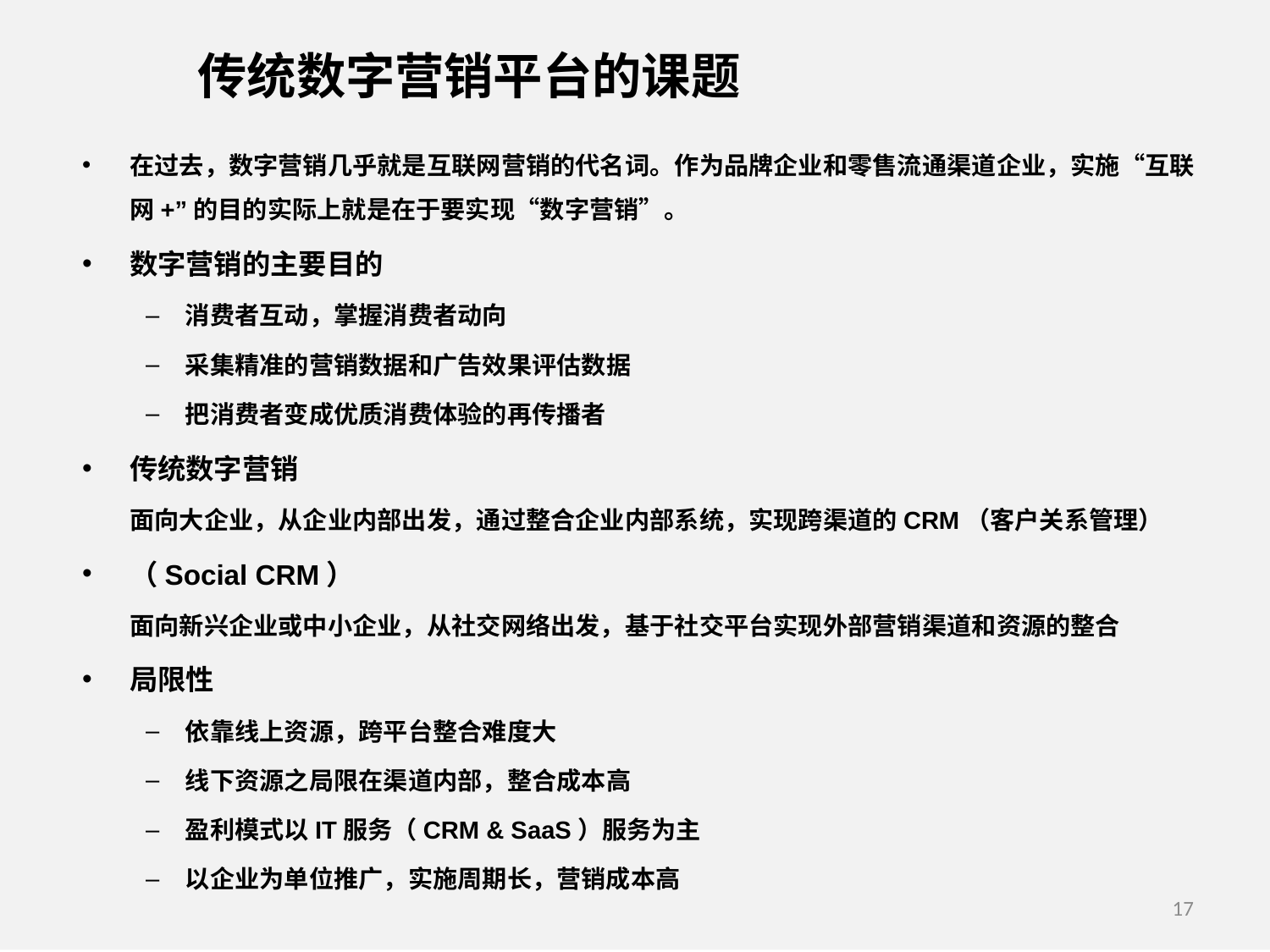

# 传统数字营销平台的课题
在过去，数字营销几乎就是互联网营销的代名词。作为品牌企业和零售流通渠道企业，实施“互联网+”的目的实际上就是在于要实现“数字营销”。
数字营销的主要目的
消费者互动，掌握消费者动向
采集精准的营销数据和广告效果评估数据
把消费者变成优质消费体验的再传播者
传统数字营销
	面向大企业，从企业内部出发，通过整合企业内部系统，实现跨渠道的CRM（客户关系管理）
（Social CRM）
	面向新兴企业或中小企业，从社交网络出发，基于社交平台实现外部营销渠道和资源的整合
局限性
依靠线上资源，跨平台整合难度大
线下资源之局限在渠道内部，整合成本高
盈利模式以IT服务（CRM & SaaS）服务为主
以企业为单位推广，实施周期长，营销成本高

17